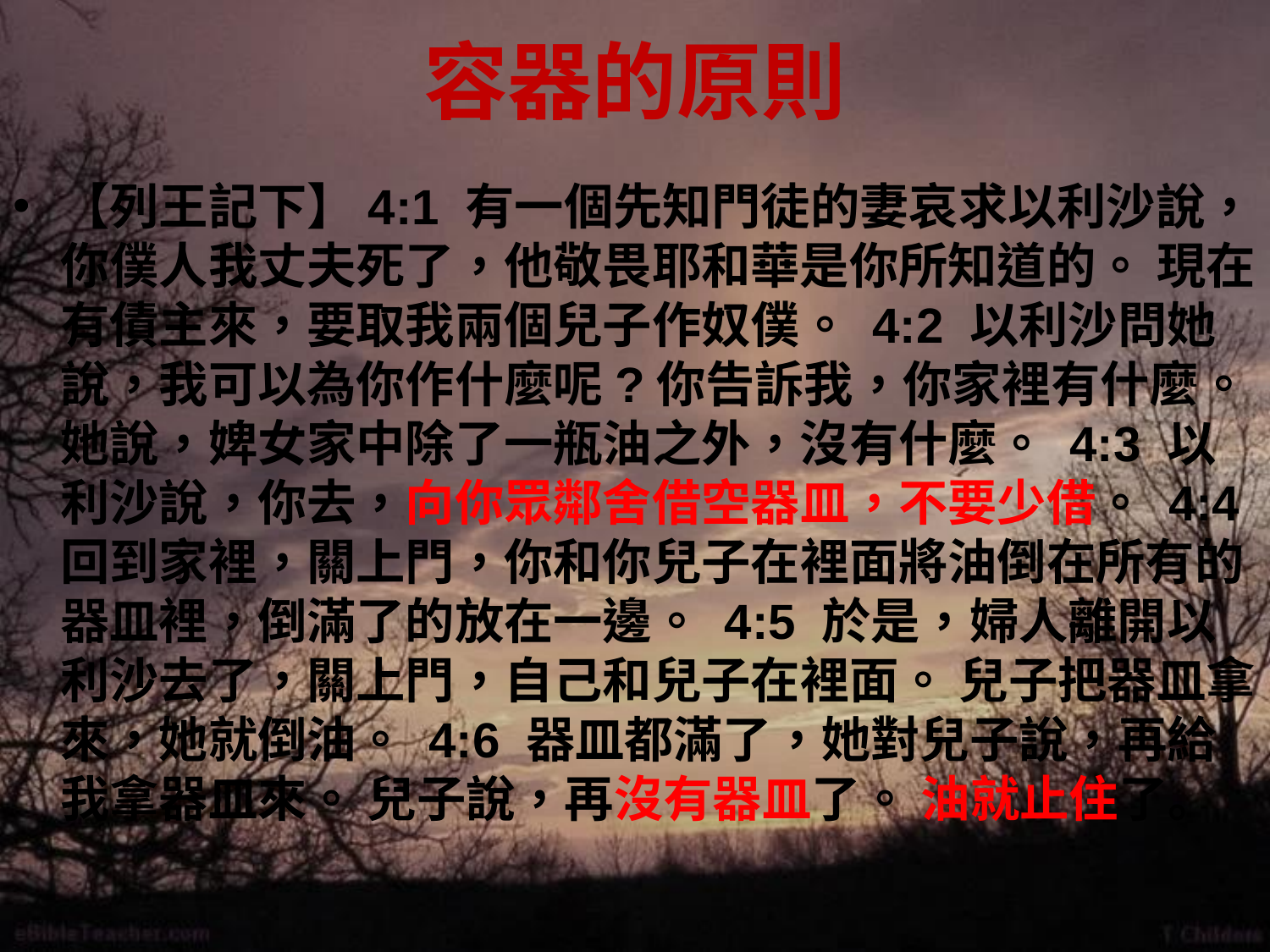

# 容器的原則
【列王記下】4:1 有一個先知門徒的妻哀求以利沙說，你僕人我丈夫死了，他敬畏耶和華是你所知道的。 現在有債主來，要取我兩個兒子作奴僕。 4:2 以利沙問她說，我可以為你作什麼呢?你告訴我，你家裡有什麼。 她說，婢女家中除了一瓶油之外，沒有什麼。 4:3 以利沙說，你去，向你眾鄰舍借空器皿，不要少借。 4:4 回到家裡，關上門，你和你兒子在裡面將油倒在所有的器皿裡，倒滿了的放在一邊。 4:5 於是，婦人離開以利沙去了，關上門，自己和兒子在裡面。 兒子把器皿拿來，她就倒油。 4:6 器皿都滿了，她對兒子說，再給我拿器皿來。 兒子說，再沒有器皿了。 油就止住了。